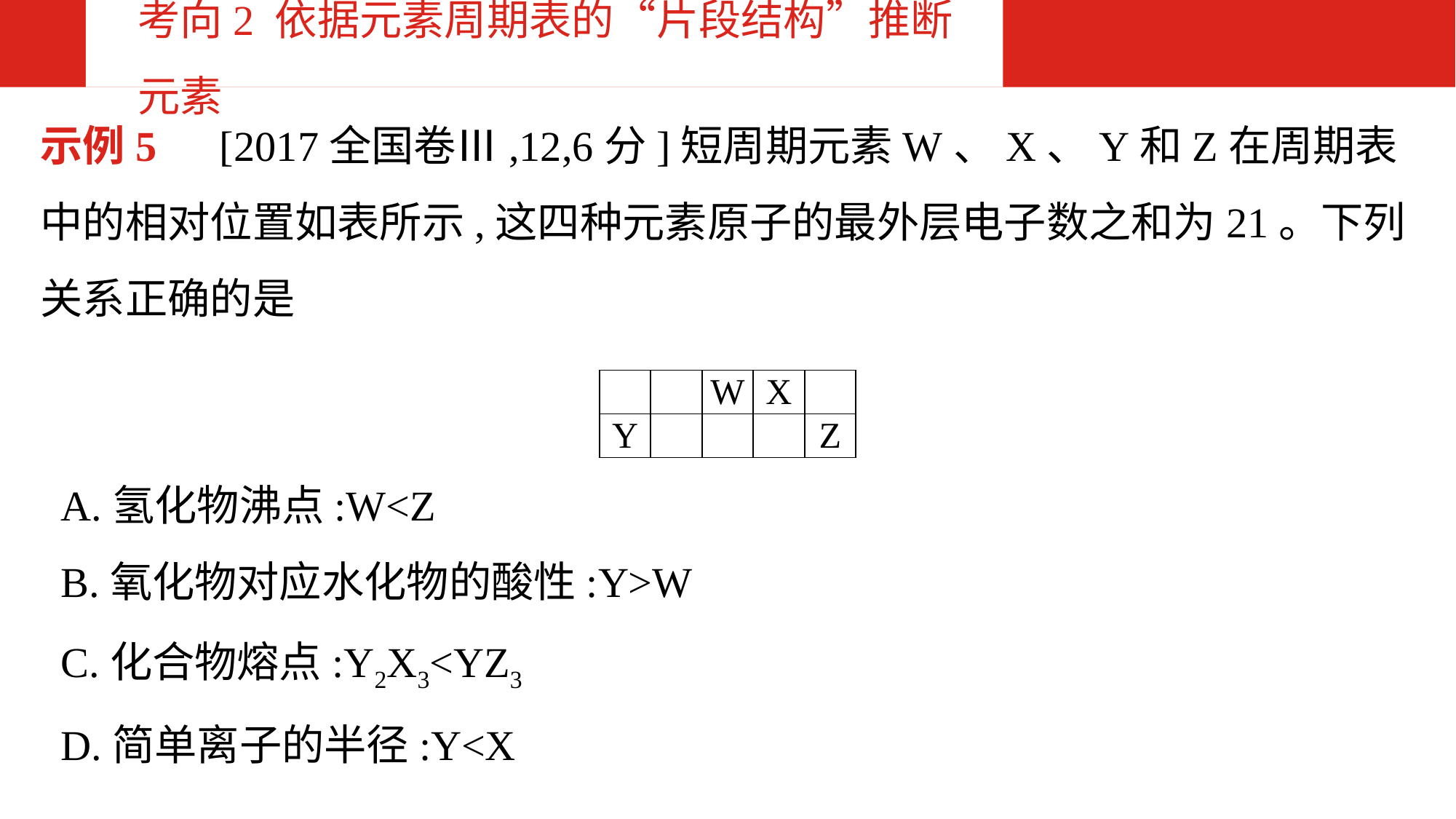

考向2 依据元素周期表的“片段结构”推断元素

示例5　[2017全国卷Ⅲ,12,6分]短周期元素W、X、Y和Z在周期表中的相对位置如表所示,这四种元素原子的最外层电子数之和为21。下列关系正确的是
|  |  | W | X |  |
| --- | --- | --- | --- | --- |
| Y |  |  |  | Z |
A.氢化物沸点:W<Z
B.氧化物对应水化物的酸性:Y>W
C.化合物熔点:Y2X3<YZ3
D.简单离子的半径:Y<X